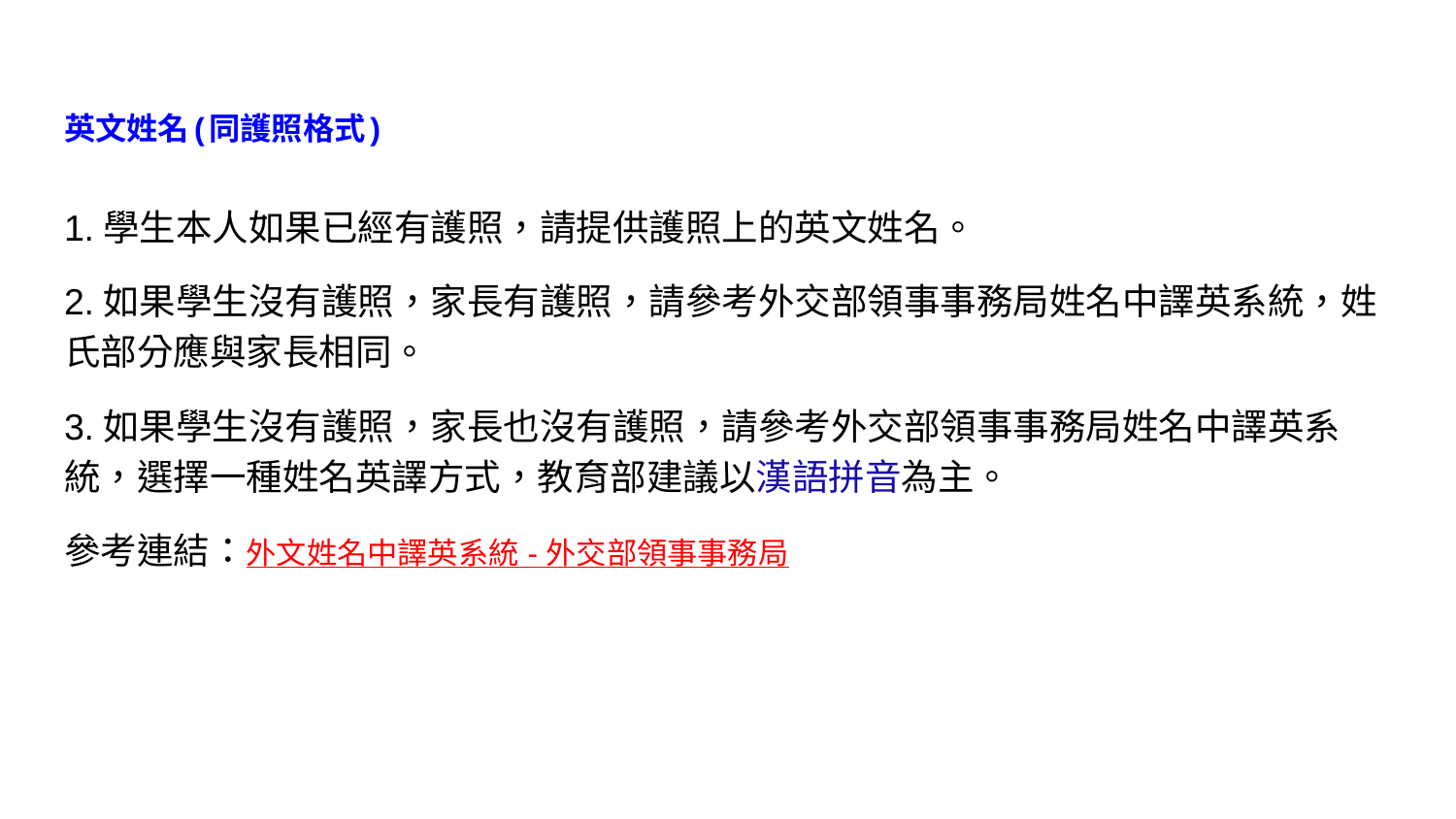

# 英文姓名(同護照格式)
1.學生本人如果已經有護照，請提供護照上的英文姓名。
2.如果學生沒有護照，家長有護照，請參考外交部領事事務局姓名中譯英系統，姓氏部分應與家長相同。
3.如果學生沒有護照，家長也沒有護照，請參考外交部領事事務局姓名中譯英系統，選擇一種姓名英譯方式，教育部建議以漢語拼音為主。
參考連結：外文姓名中譯英系統 - 外交部領事事務局